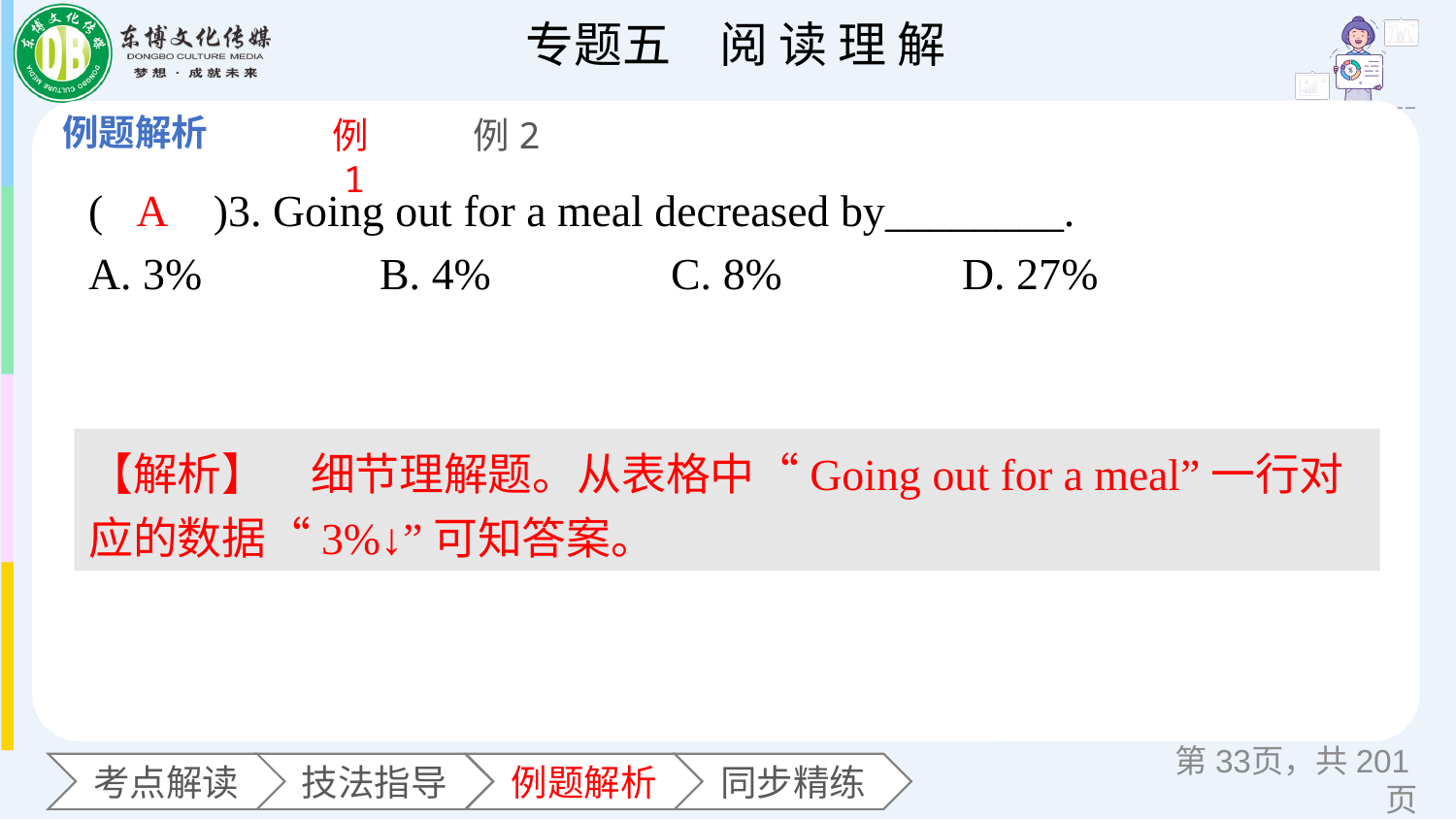

例1
例2
(　　)3. Going out for a meal decreased by________.
A. 3%    	B. 4%    	C. 8%    	D. 27%
A
【解析】　细节理解题。从表格中“Going out for a meal”一行对应的数据“3%↓”可知答案。
第33页，共201页